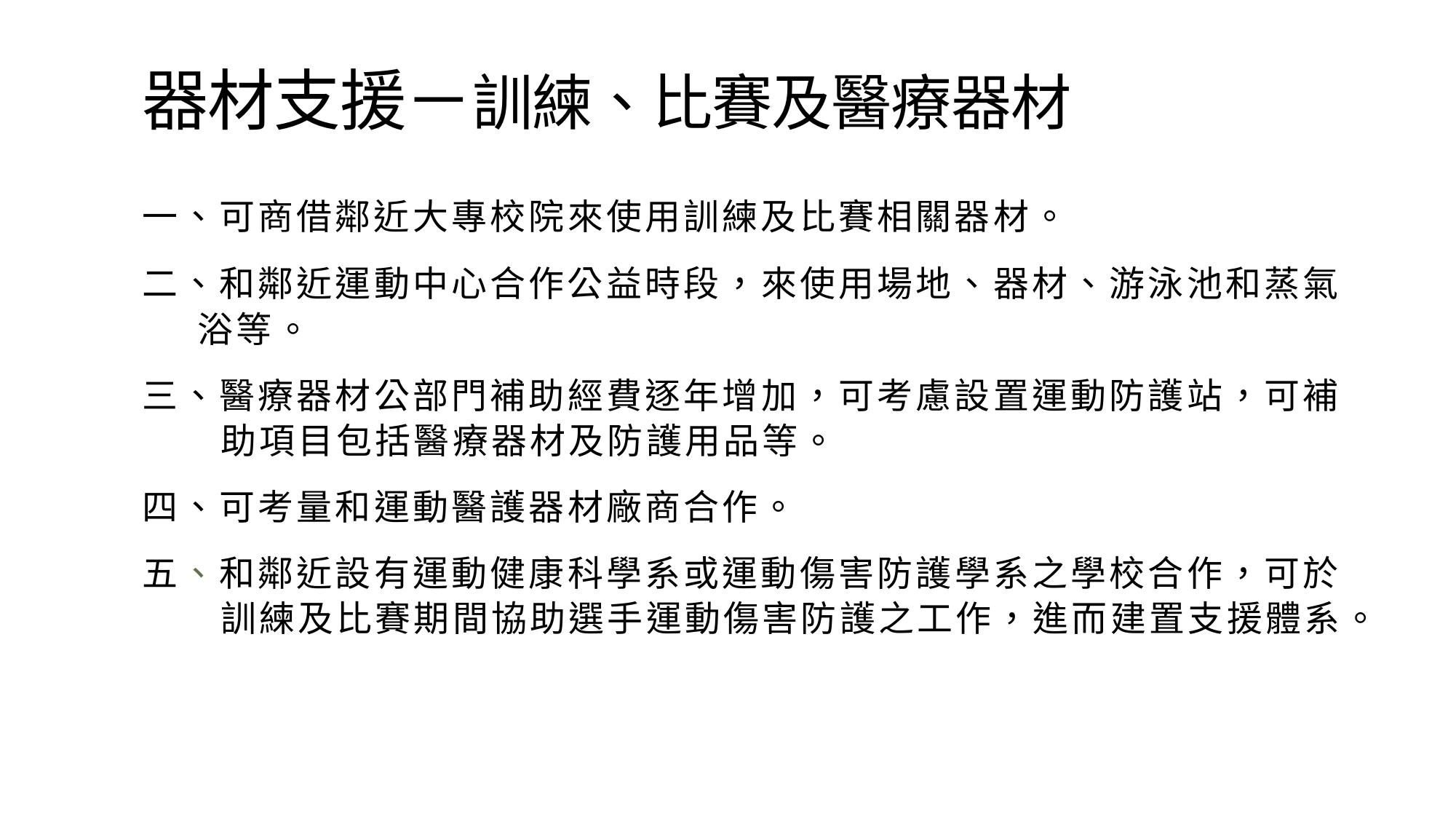

# 器材支援－訓練、比賽及醫療器材
一、可商借鄰近大專校院來使用訓練及比賽相關器材。
二、和鄰近運動中心合作公益時段，來使用場地、器材、游泳池和蒸氣浴等。
三、醫療器材公部門補助經費逐年增加，可考慮設置運動防護站，可補助項目包括醫療器材及防護用品等。
四、可考量和運動醫護器材廠商合作。
五、和鄰近設有運動健康科學系或運動傷害防護學系之學校合作，可於訓練及比賽期間協助選手運動傷害防護之工作，進而建置支援體系。

33